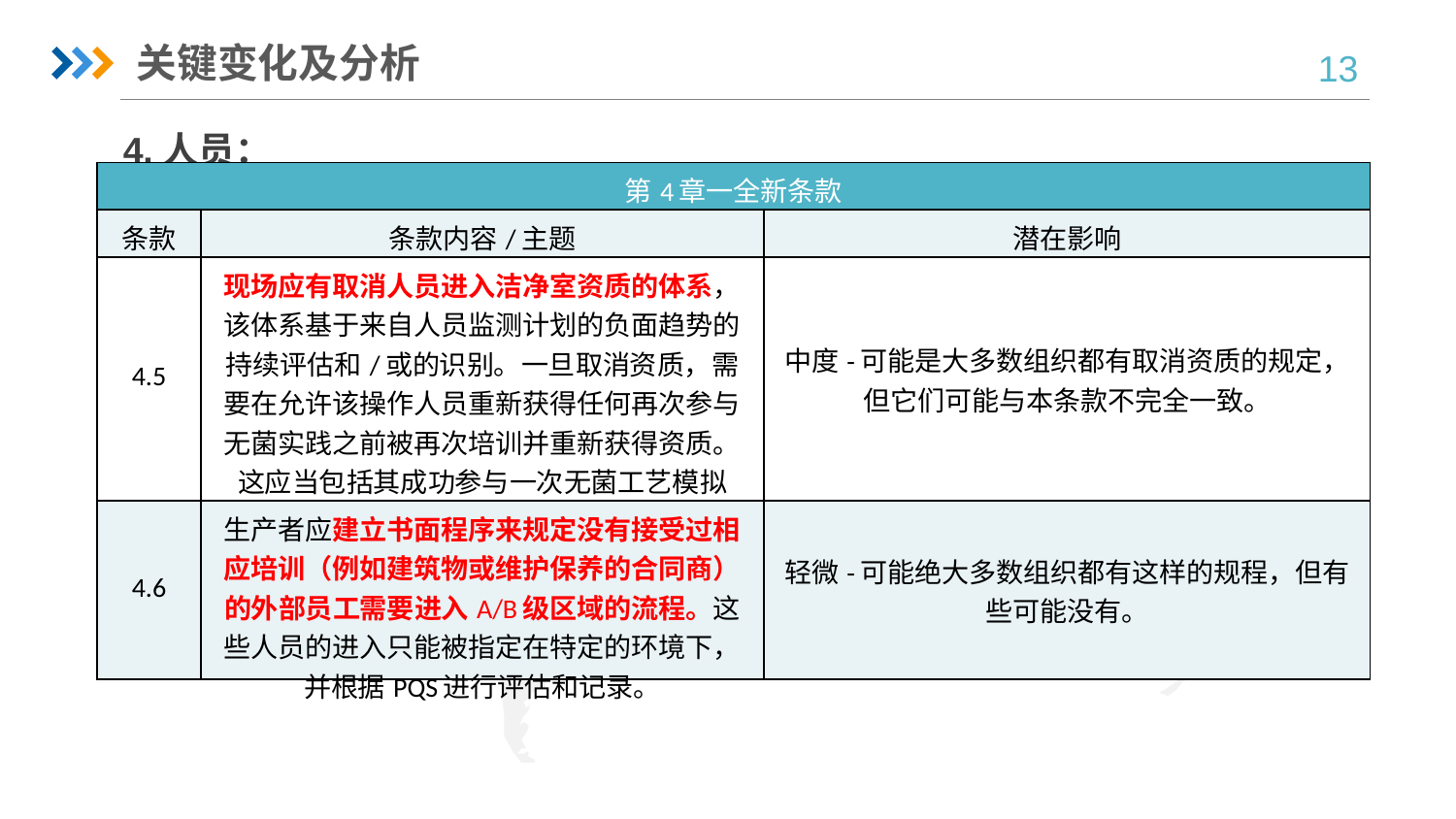

关键变化及分析
4.人员：

| 第4章一全新条款 |  |  |
| --- | --- | --- |
| 条款 | 条款内容/主题 | 潜在影响 |
| 4.5 | 现场应有取消人员进入洁净室资质的体系，该体系基于来自人员监测计划的负面趋势的持续评估和/或的识别。一旦取消资质，需要在允许该操作人员重新获得任何再次参与无菌实践之前被再次培训并重新获得资质。这应当包括其成功参与一次无菌工艺模拟（APS）的考虑。 | 中度-可能是大多数组织都有取消资质的规定，但它们可能与本条款不完全一致。 |
| 4.6 | 生产者应建立书面程序来规定没有接受过相应培训（例如建筑物或维护保养的合同商）的外部员工需要进入A/B级区域的流程。这些人员的进入只能被指定在特定的环境下，并根据PQS进行评估和记录。 | 轻微-可能绝大多数组织都有这样的规程，但有些可能没有。 |